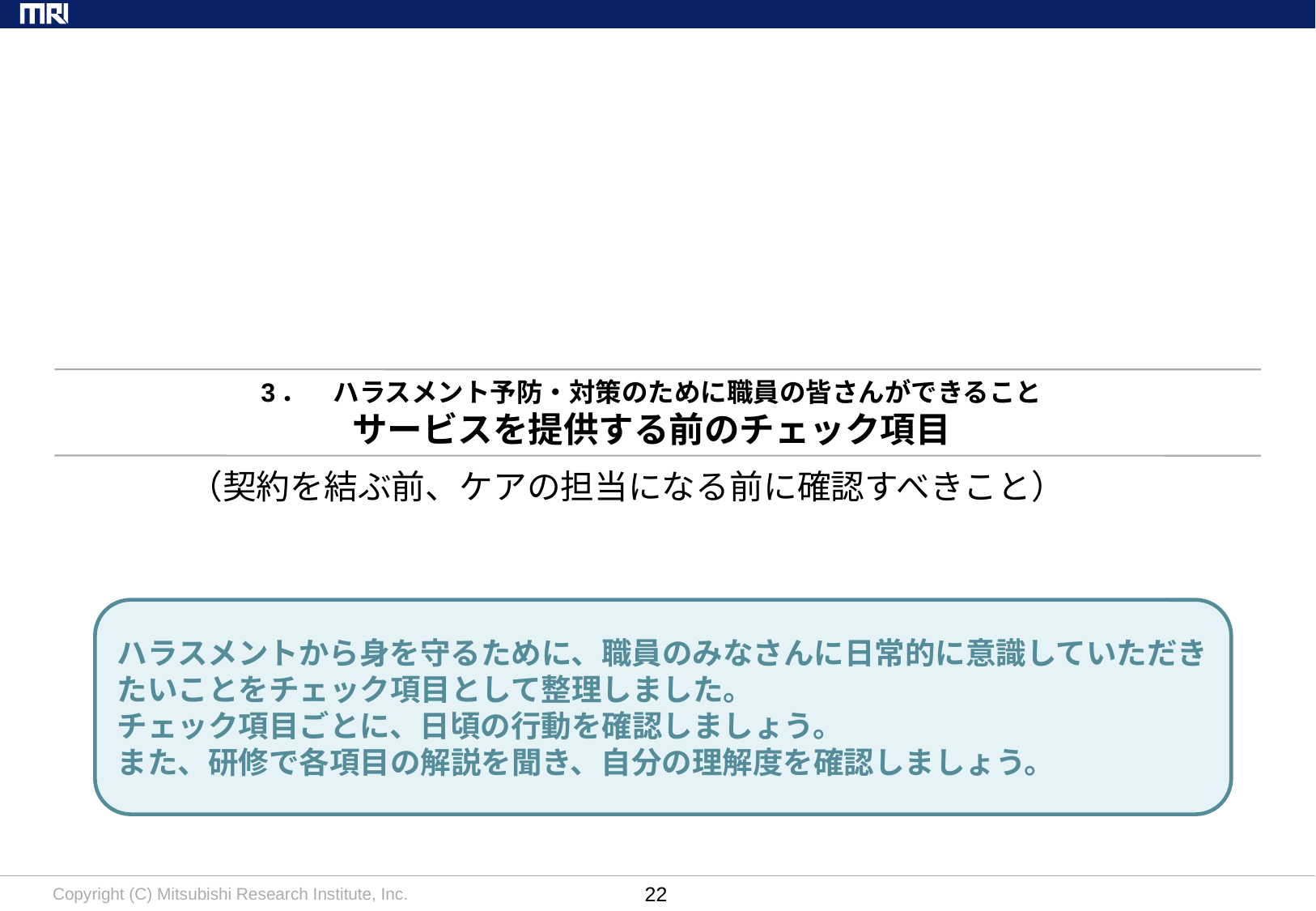

# 3．　ハラスメント予防・対策のために職員の皆さんができること サービスを提供する前のチェック項目
（契約を結ぶ前、ケアの担当になる前に確認すべきこと）
ハラスメントから身を守るために、職員のみなさんに日常的に意識していただきたいことをチェック項目として整理しました。
チェック項目ごとに、日頃の行動を確認しましょう。
また、研修で各項目の解説を聞き、自分の理解度を確認しましょう。